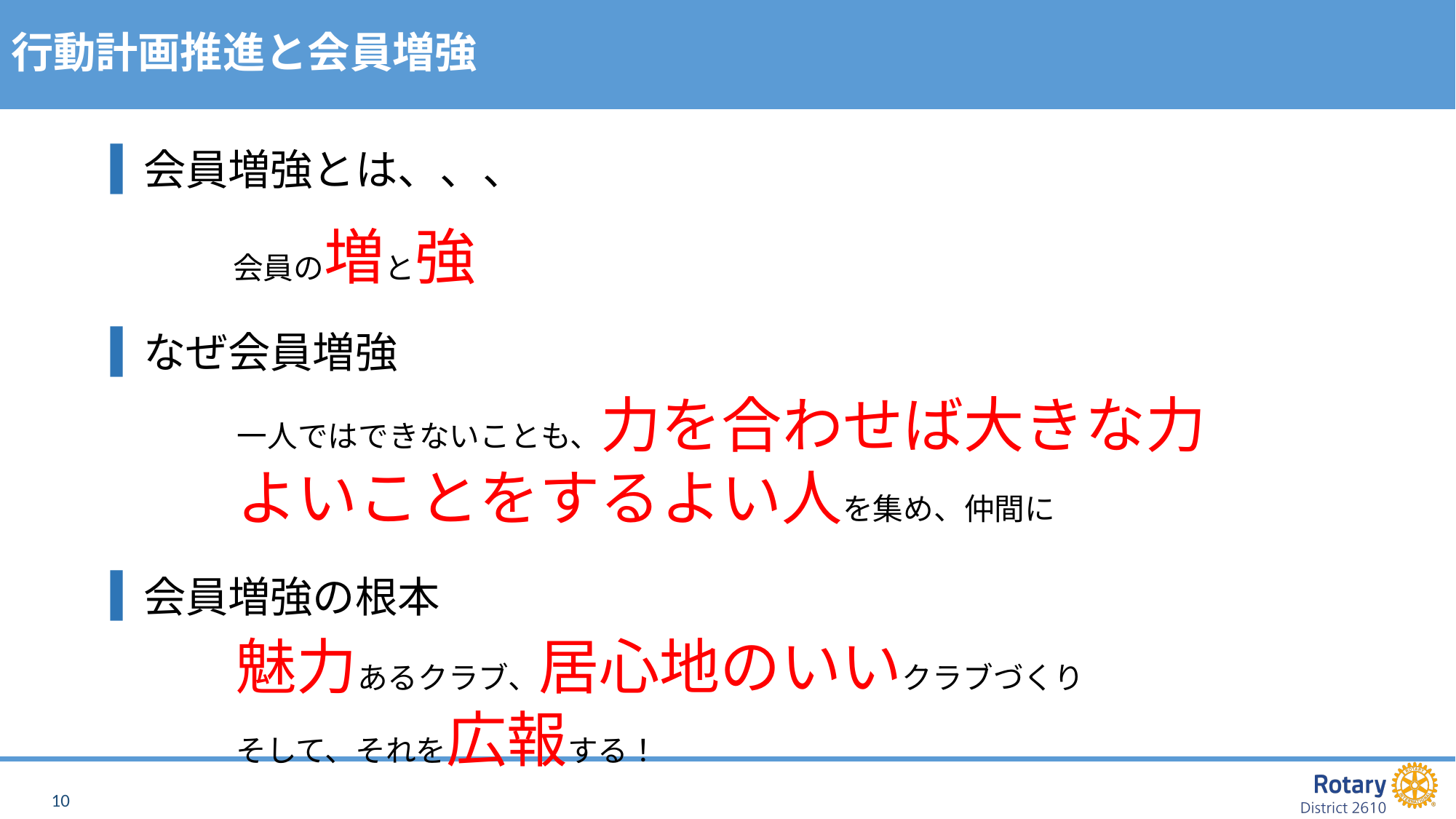

# 行動計画推進と会員増強
会員増強とは、、、

なぜ会員増強

会員増強の根本
会員の増と強
一人ではできないことも、力を合わせば大きな力
よいことをするよい人を集め、仲間に
魅力あるクラブ、居心地のいいクラブづくり
そして、それを広報する！
10